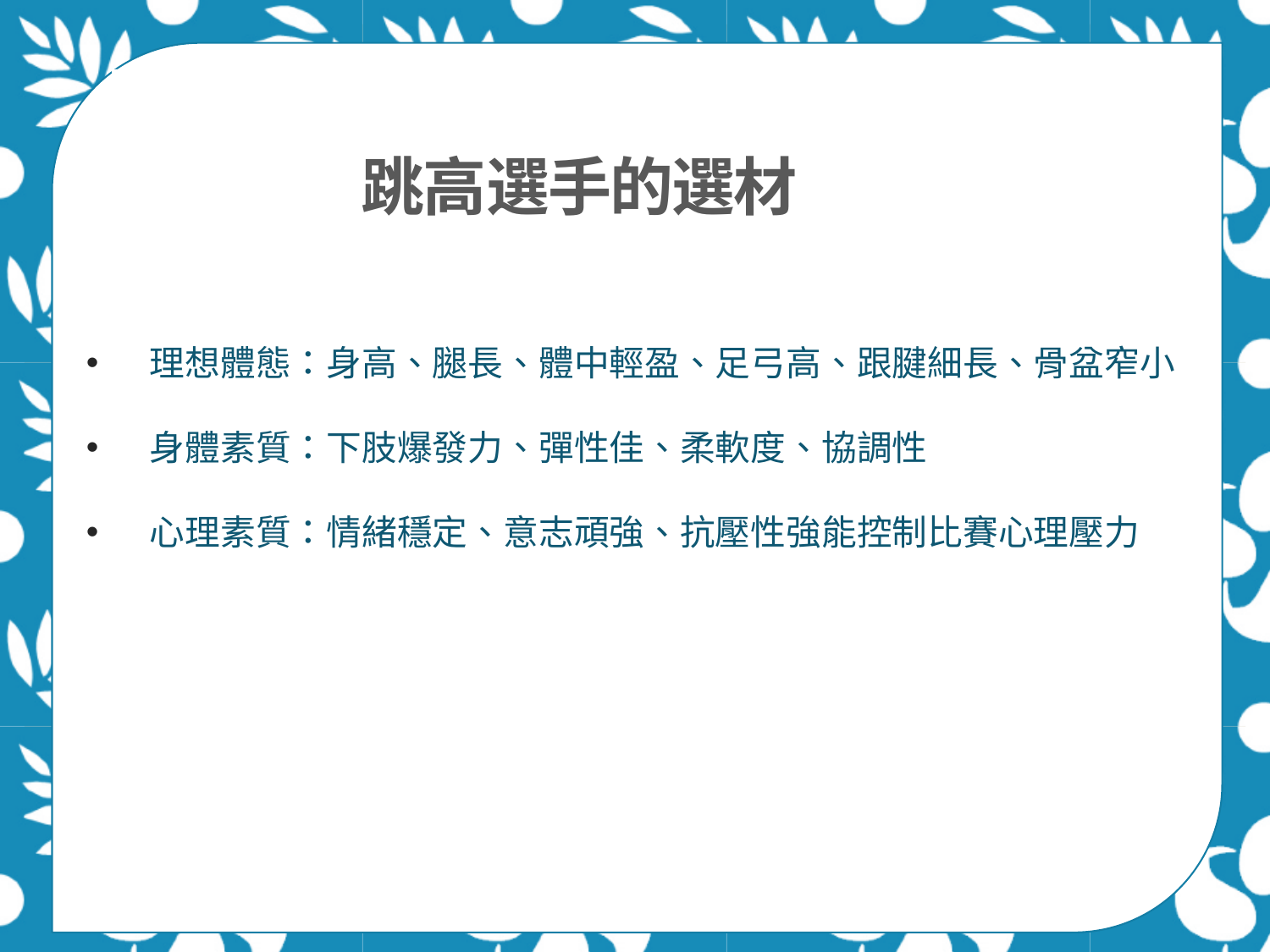

跳高選手的選材
理想體態：身高、腿長、體中輕盈、足弓高、跟腱細長、骨盆窄小
身體素質：下肢爆發力、彈性佳、柔軟度、協調性
心理素質：情緒穩定、意志頑強、抗壓性強能控制比賽心理壓力